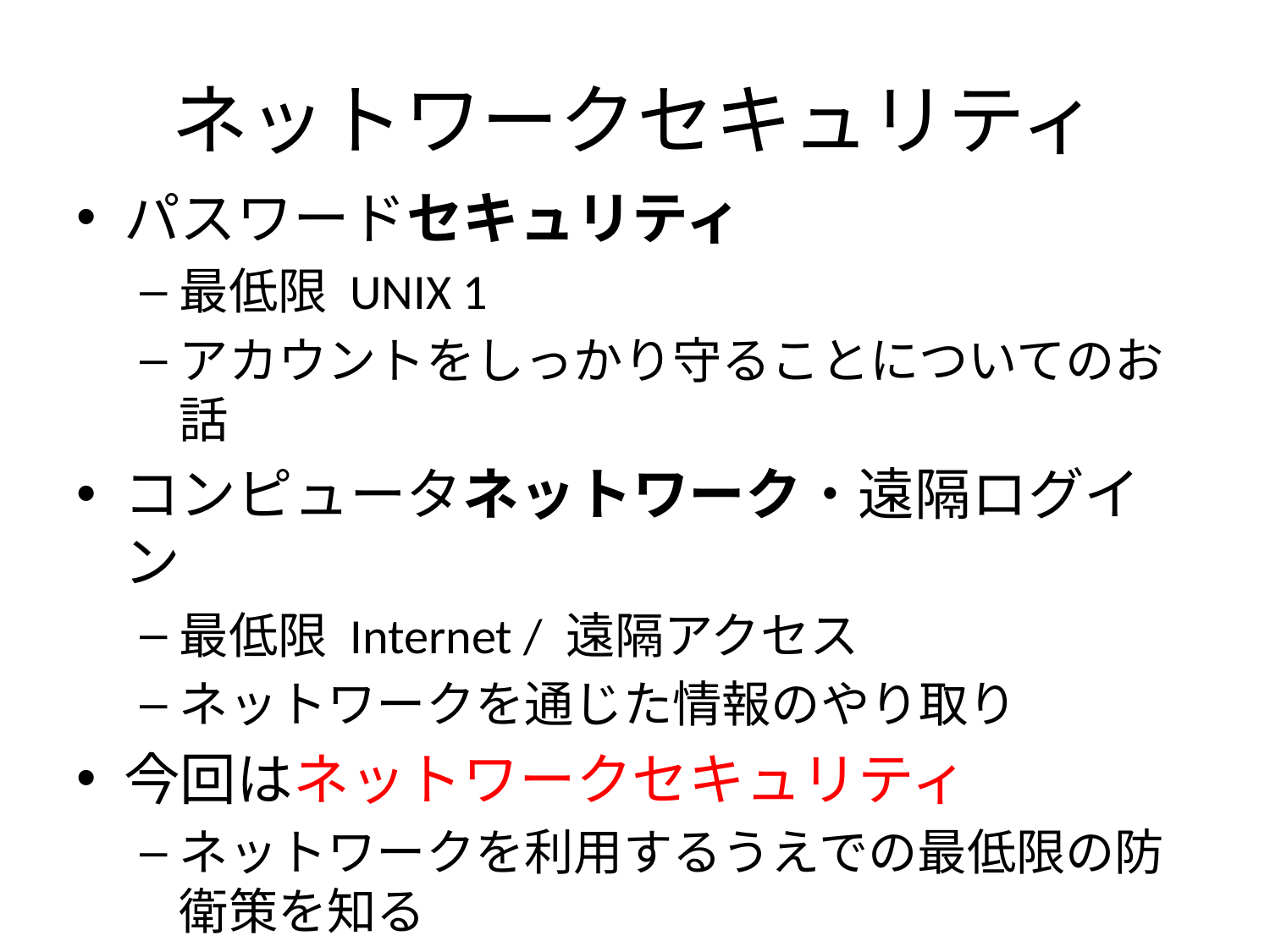

# ネットワークセキュリティ
パスワードセキュリティ
最低限 UNIX 1
アカウントをしっかり守ることについてのお話
コンピュータネットワーク・遠隔ログイン
最低限 Internet / 遠隔アクセス
ネットワークを通じた情報のやり取り
今回はネットワークセキュリティ
ネットワークを利用するうえでの最低限の防衛策を知る